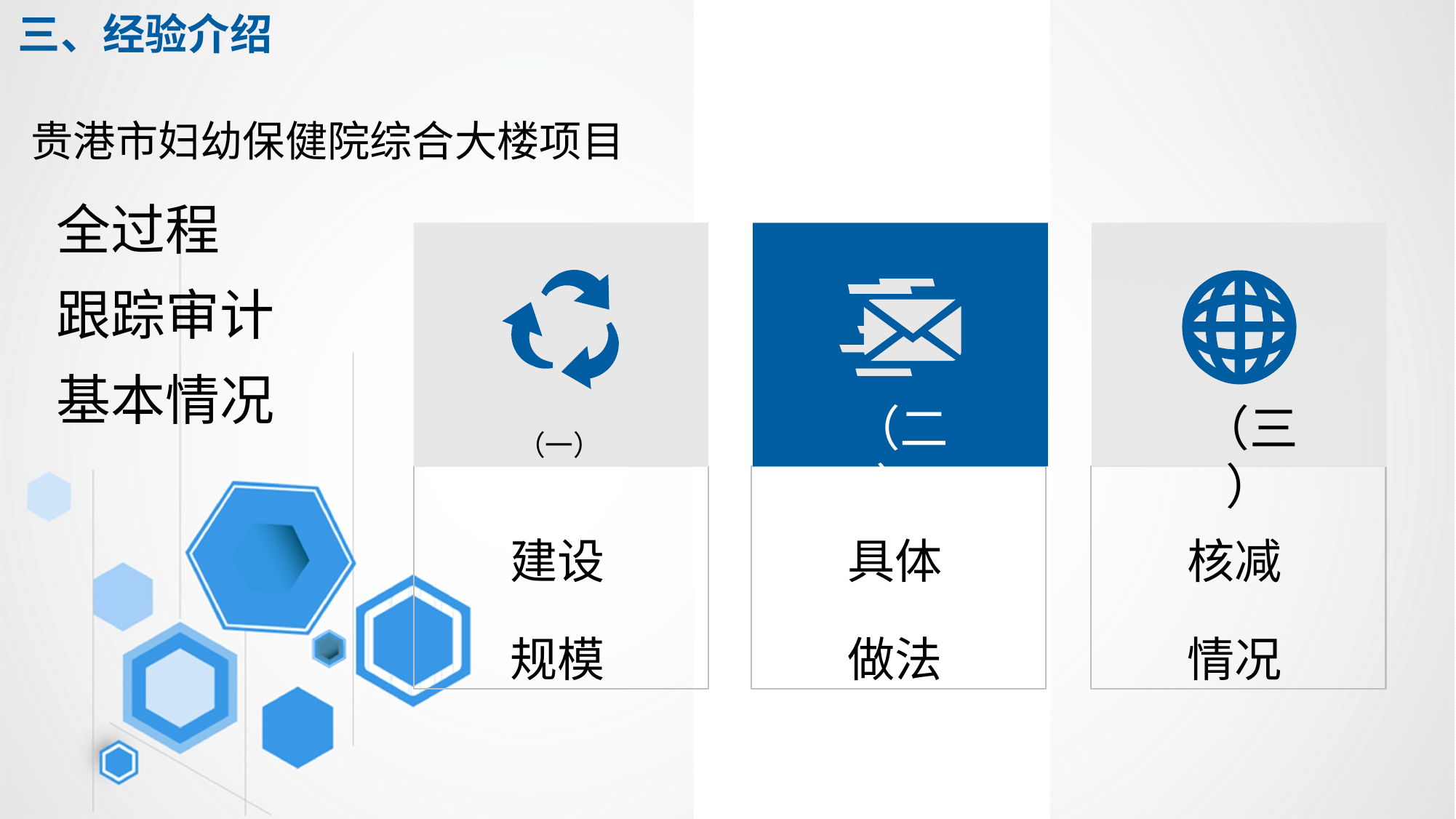

三、经验介绍
贵港市妇幼保健院综合大楼项目
全过程
跟踪审计
基本情况

（一）

（二）

（三）

建设规模

具体做法

核减情况